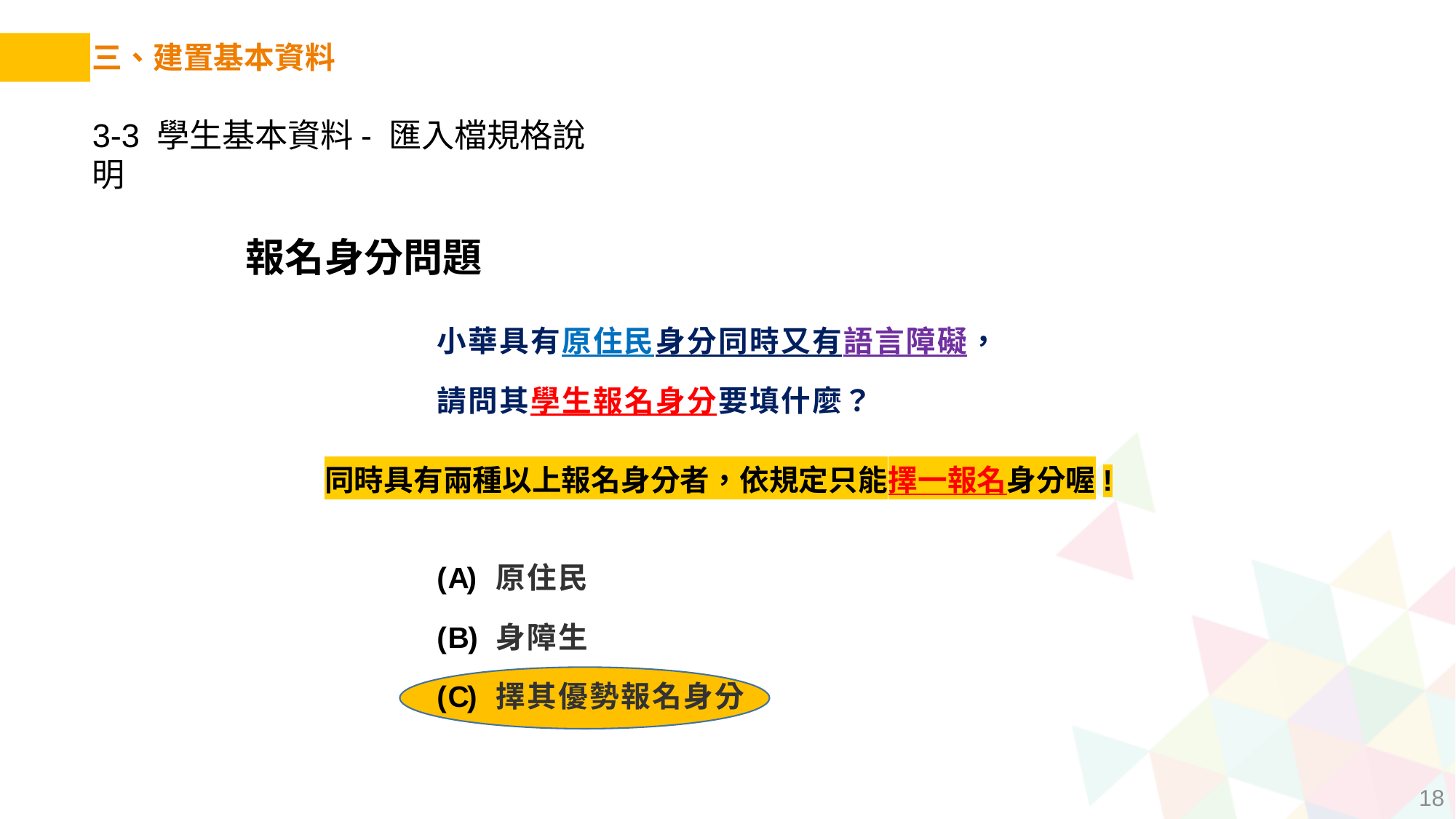

三、建置基本資料

3-3 學生基本資料- 匯入檔規格說明
報名身分問題
小華具有原住民身分同時又有語言障礙，
請問其學生報名身分要填什麼？

原住民
身障生
擇其優勢報名身分
同時具有兩種以上報名身分者，依規定只能擇一報名身分喔!

18